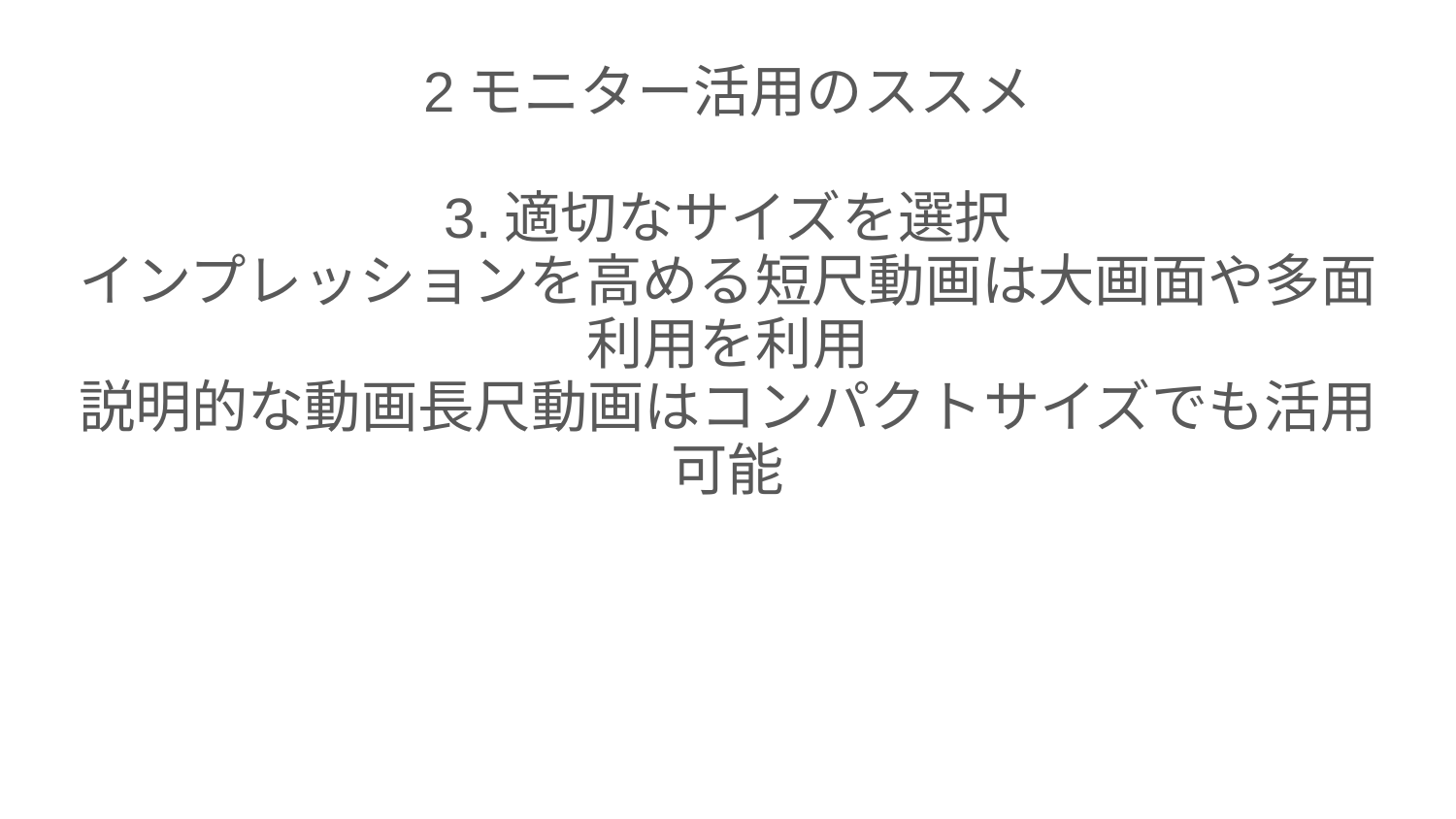

2モニター活用のススメ

3.適切なサイズを選択
インプレッションを高める短尺動画は大画面や多面利用を利用
説明的な動画長尺動画はコンパクトサイズでも活用可能